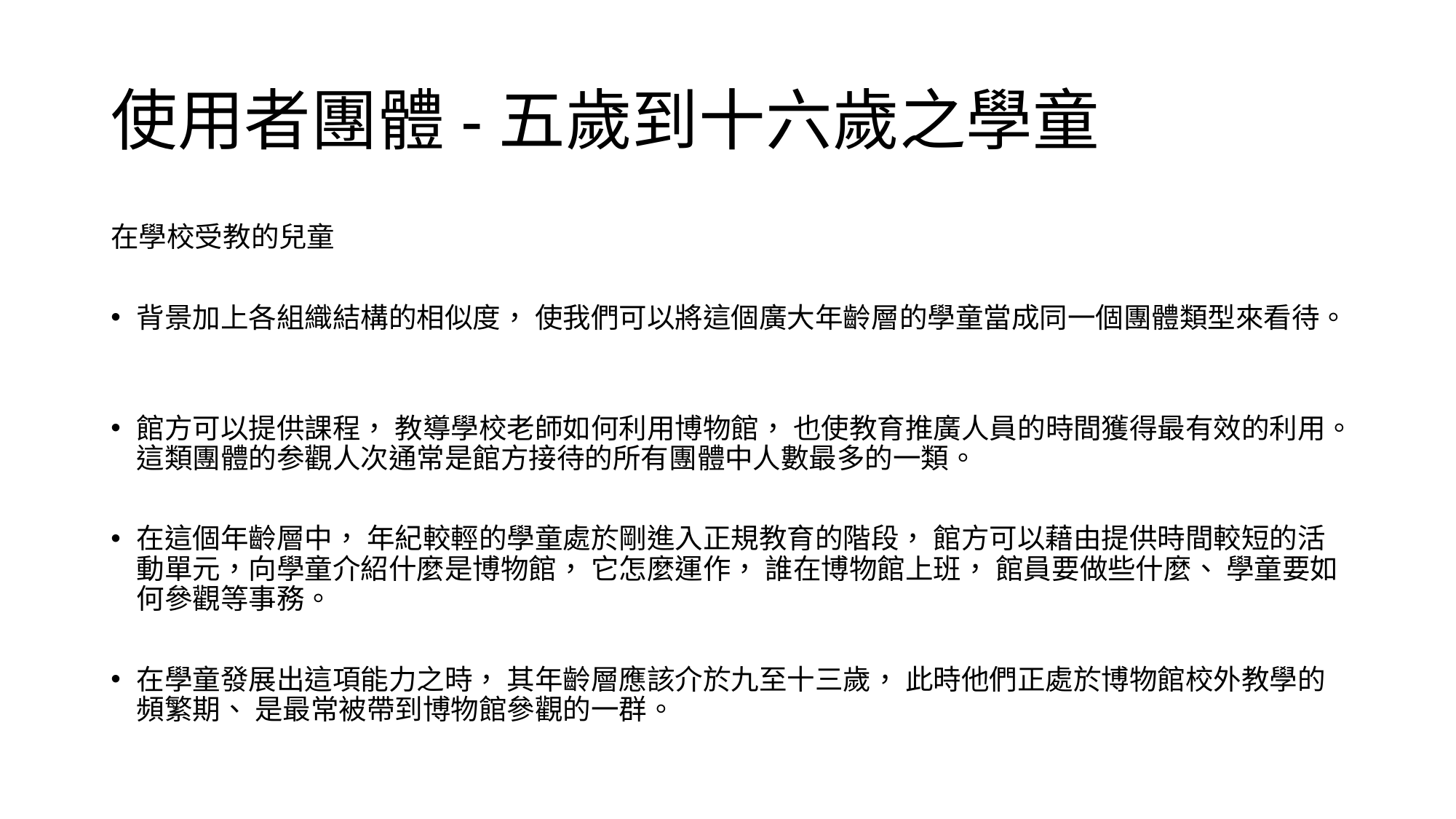

# 使用者團體-五歲到十六歲之學童
在學校受教的兒童

背景加上各組織結構的相似度， 使我們可以將這個廣大年齡層的學童當成同一個團體類型來看待。

館方可以提供課程， 教導學校老師如何利用博物館， 也使教育推廣人員的時間獲得最有效的利用。這類團體的参觀人次通常是館方接待的所有團體中人數最多的一類。

在這個年齡層中， 年紀較輕的學童處於剛進入正規教育的階段， 館方可以藉由提供時間較短的活動單元，向學童介紹什麼是博物館， 它怎麼運作， 誰在博物館上班， 館員要做些什麼、 學童要如何參觀等事務。

在學童發展出這項能力之時， 其年齡層應該介於九至十三歲， 此時他們正處於博物館校外教學的頻繁期、 是最常被帶到博物館參觀的一群。